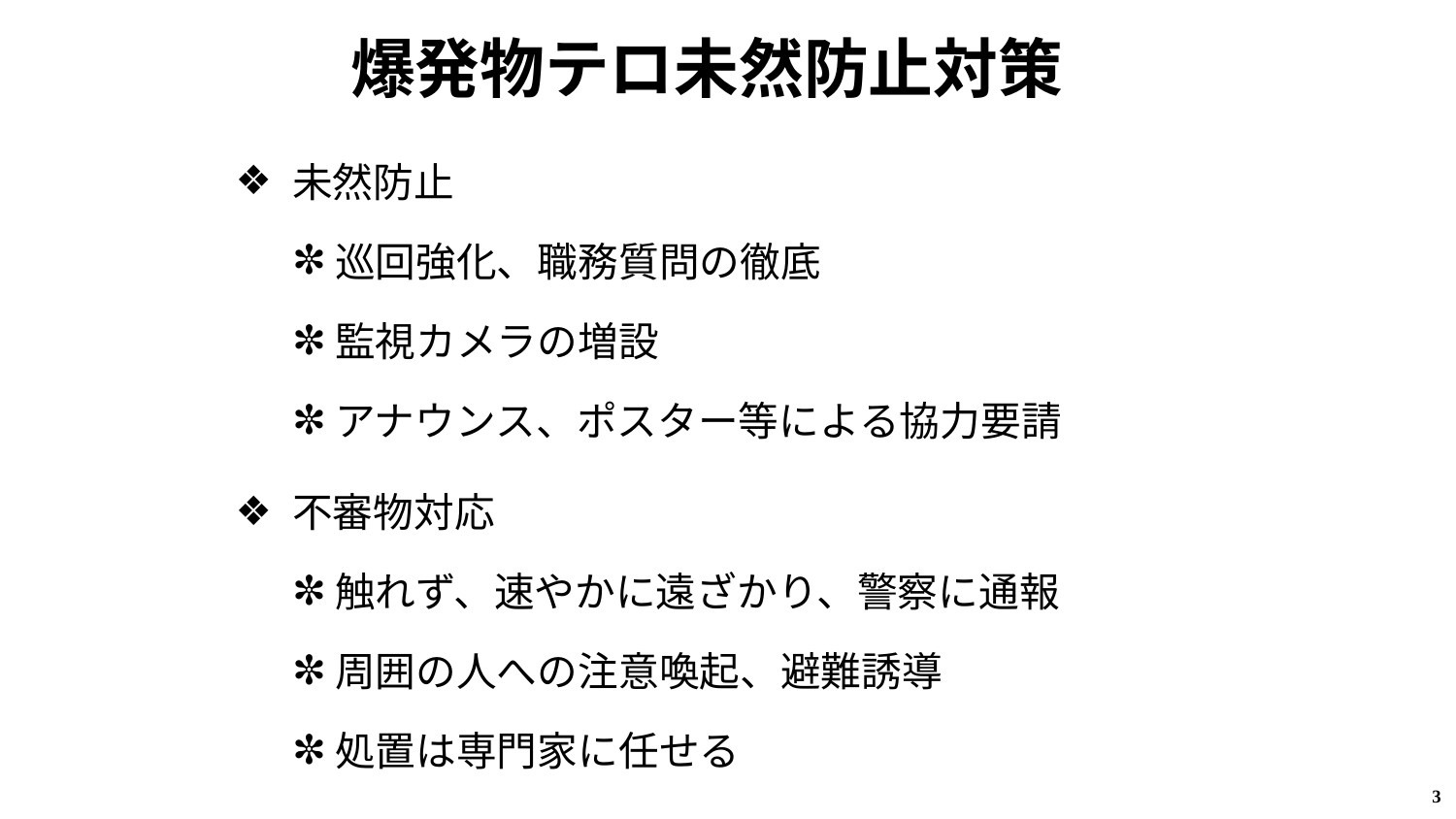

# 爆発物テロ未然防止対策
未然防止
巡回強化、職務質問の徹底
監視カメラの増設
アナウンス、ポスター等による協力要請
不審物対応
触れず、速やかに遠ざかり、警察に通報
周囲の人への注意喚起、避難誘導
処置は専門家に任せる

3